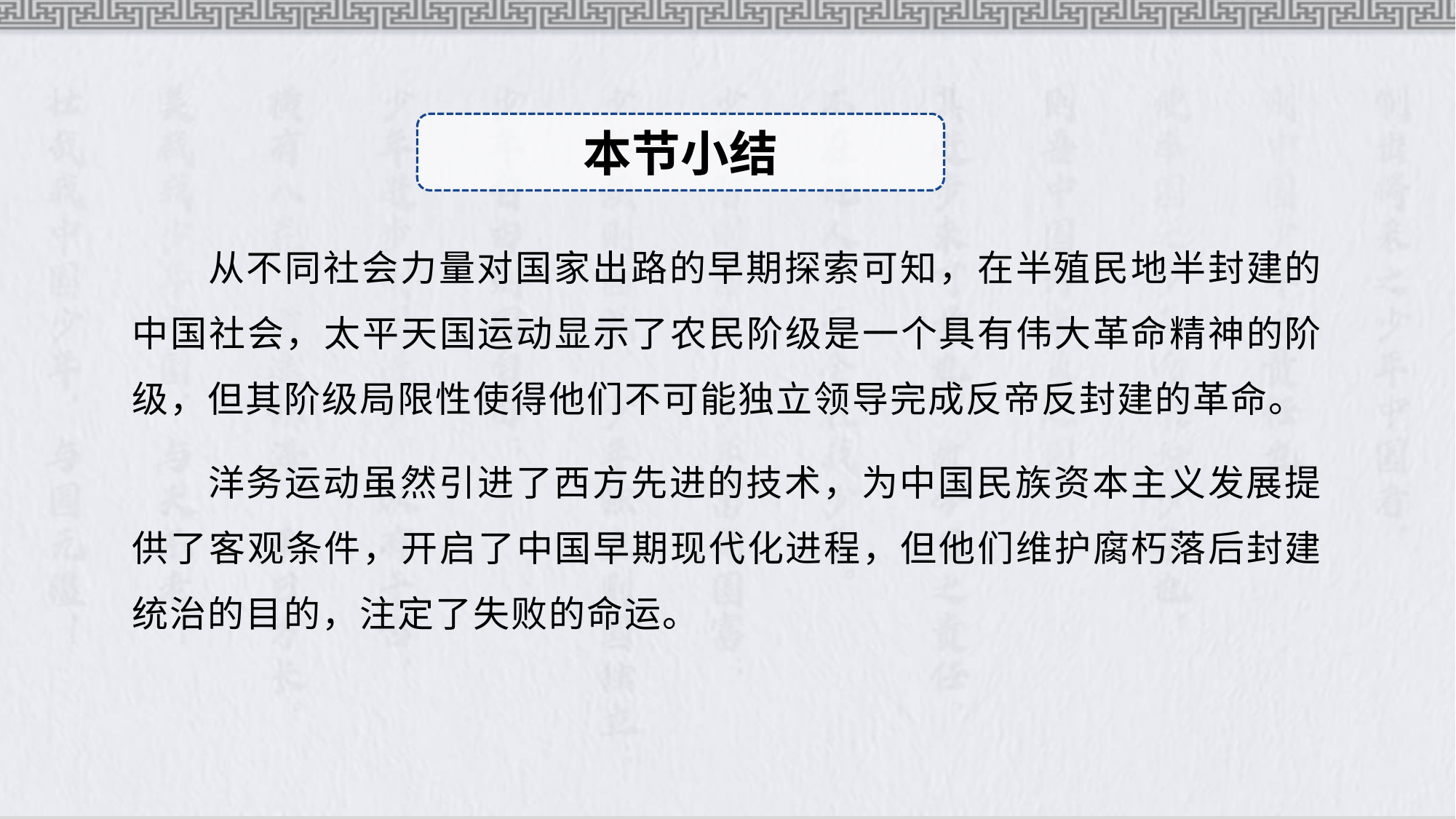

本节小结
从不同社会力量对国家出路的早期探索可知，在半殖民地半封建的中国社会，太平天国运动显示了农民阶级是一个具有伟大革命精神的阶级，但其阶级局限性使得他们不可能独立领导完成反帝反封建的革命。
洋务运动虽然引进了西方先进的技术，为中国民族资本主义发展提供了客观条件，开启了中国早期现代化进程，但他们维护腐朽落后封建统治的目的，注定了失败的命运。